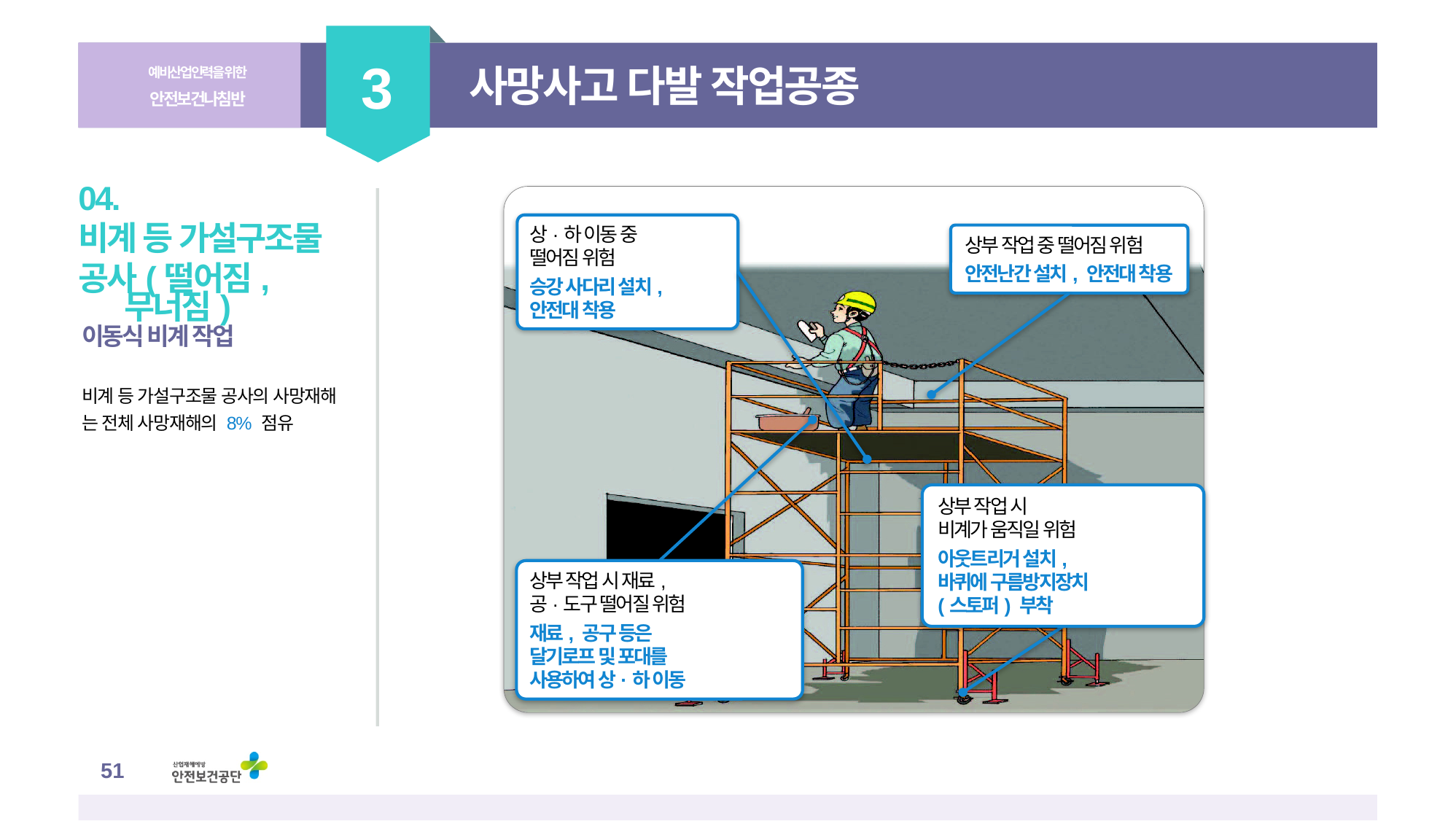

3
예비산업인력을 위한
안전보건나침반
사망사고 다발 작업공종

상부 작업 중 떨어짐 위험
안전난간 설치, 안전대 착용
상·하 이동 중
떨어짐 위험
승강 사다리 설치,
안전대 착용
상부 작업 시
비계가 움직일 위험
아웃트리거 설치,
바퀴에 구름방지장치
(스토퍼) 부착
상부 작업 시 재료,
공·도구 떨어질 위험
재료, 공구 등은
달기로프 및 포대를
사용하여 상·하 이동
04.
비계 등 가설구조물
공사(떨어짐, 무너짐)
이동식 비계 작업
비계 등 가설구조물 공사의 사망재해
는 전체 사망재해의 8% 점유